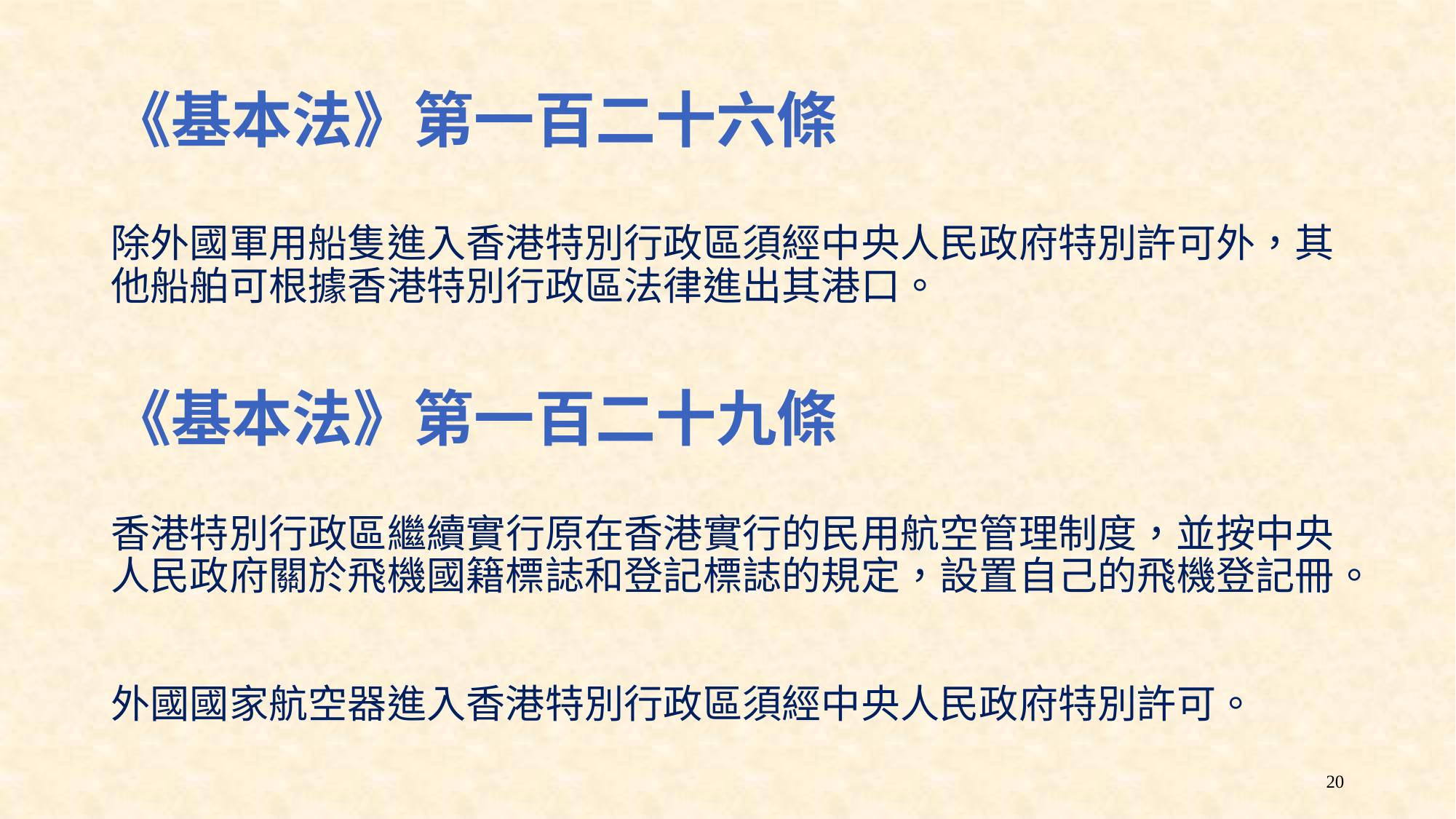

# 《基本法》第一百二十六條
除外國軍用船隻進入香港特別行政區須經中央人民政府特別許可外，其他船舶可根據香港特別行政區法律進出其港口。

《基本法》第一百二十九條

香港特別行政區繼續實行原在香港實行的民用航空管理制度，並按中央人民政府關於飛機國籍標誌和登記標誌的規定，設置自己的飛機登記冊。
外國國家航空器進入香港特別行政區須經中央人民政府特別許可。
20